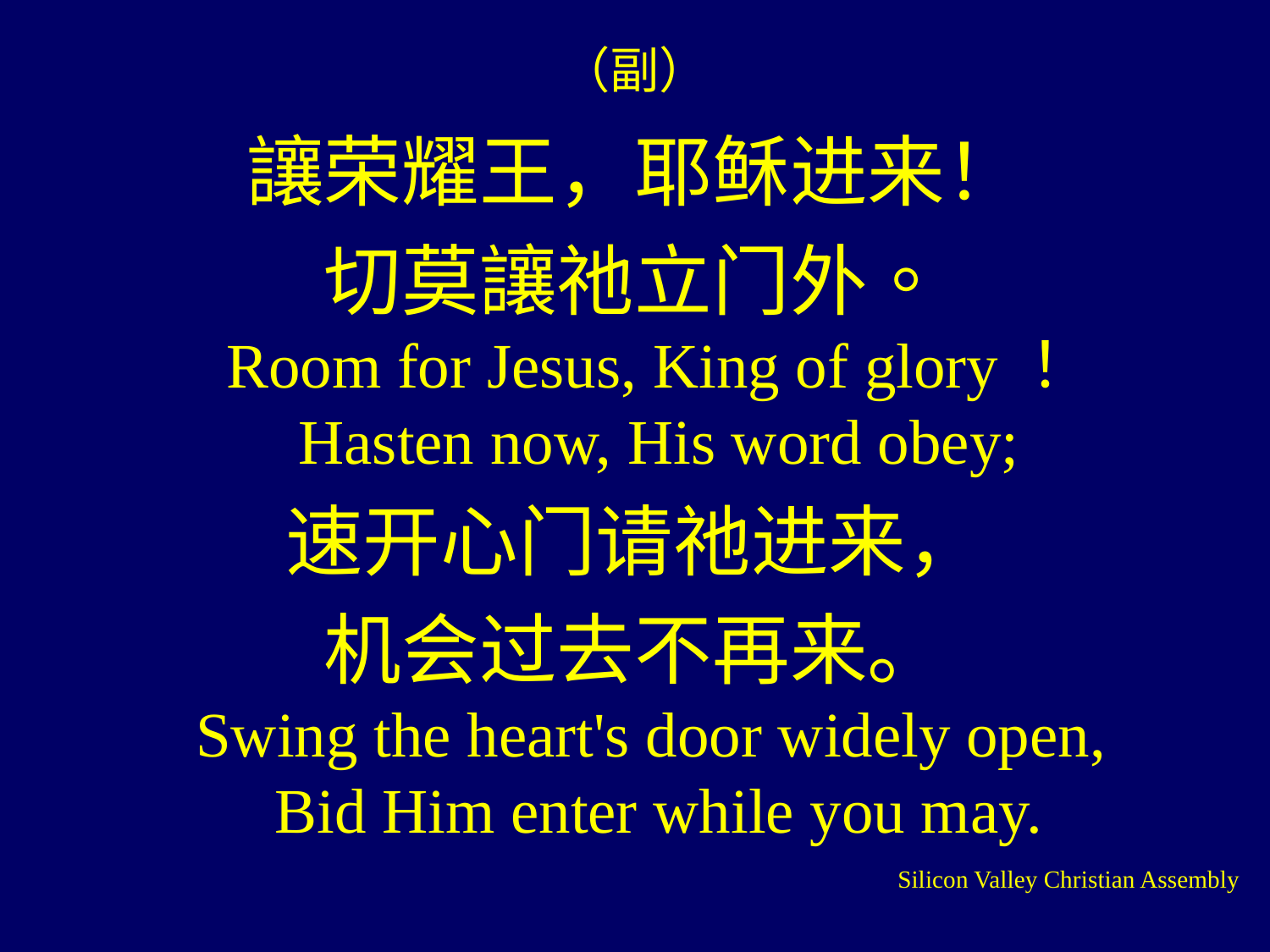

# （副）
讓荣耀王，耶稣进来！
切莫讓祂立门外。
Room for Jesus, King of glory！
Hasten now, His word obey;
速开心门请祂进来，
机会过去不再来。
Swing the heart's door widely open,
Bid Him enter while you may.
Silicon Valley Christian Assembly